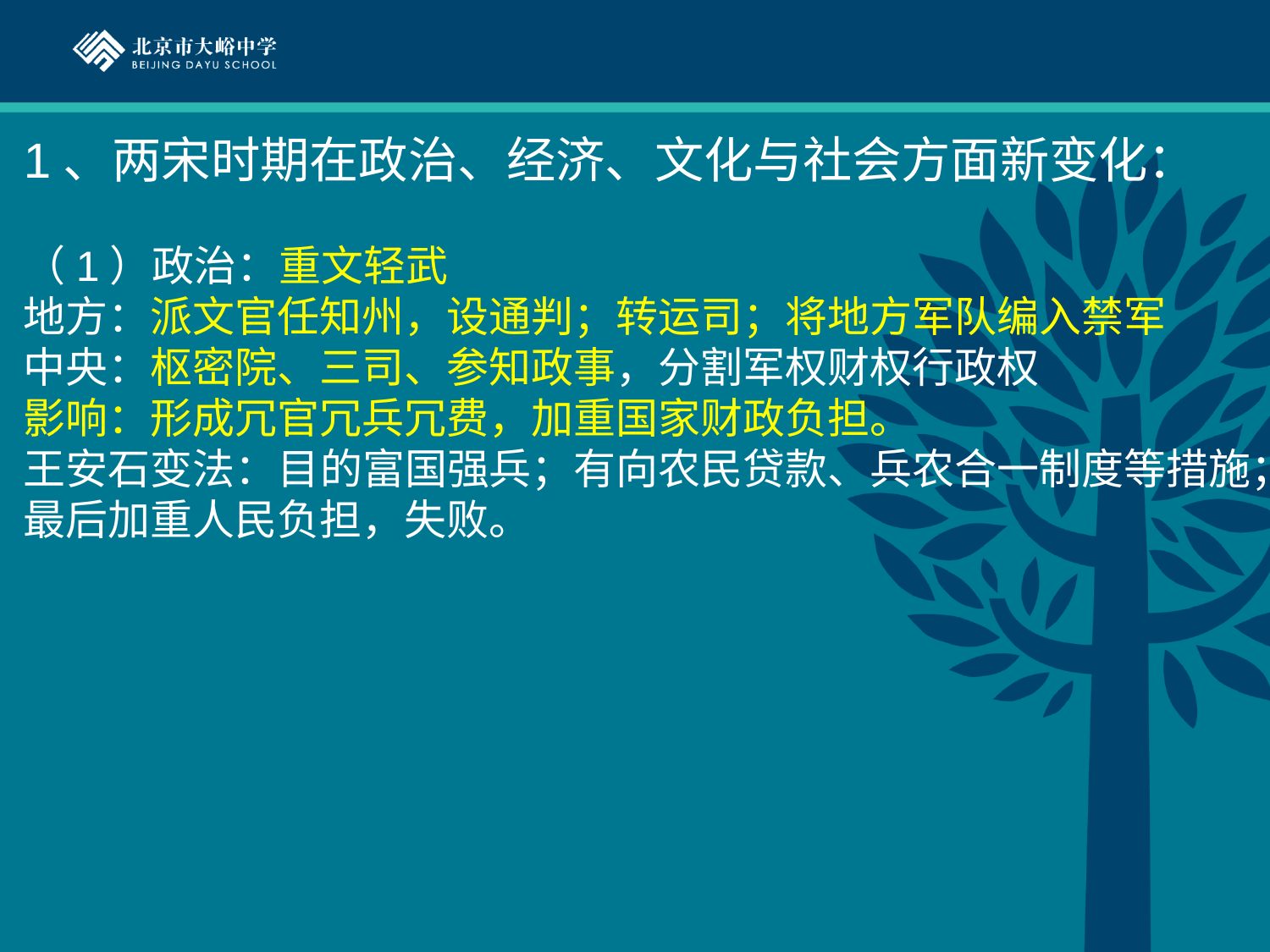

1、两宋时期在政治、经济、文化与社会方面新变化：

（1）政治：重文轻武
地方：派文官任知州，设通判；转运司；将地方军队编入禁军
中央：枢密院、三司、参知政事，分割军权财权行政权
影响：形成冗官冗兵冗费，加重国家财政负担。
王安石变法：目的富国强兵；有向农民贷款、兵农合一制度等措施；最后加重人民负担，失败。